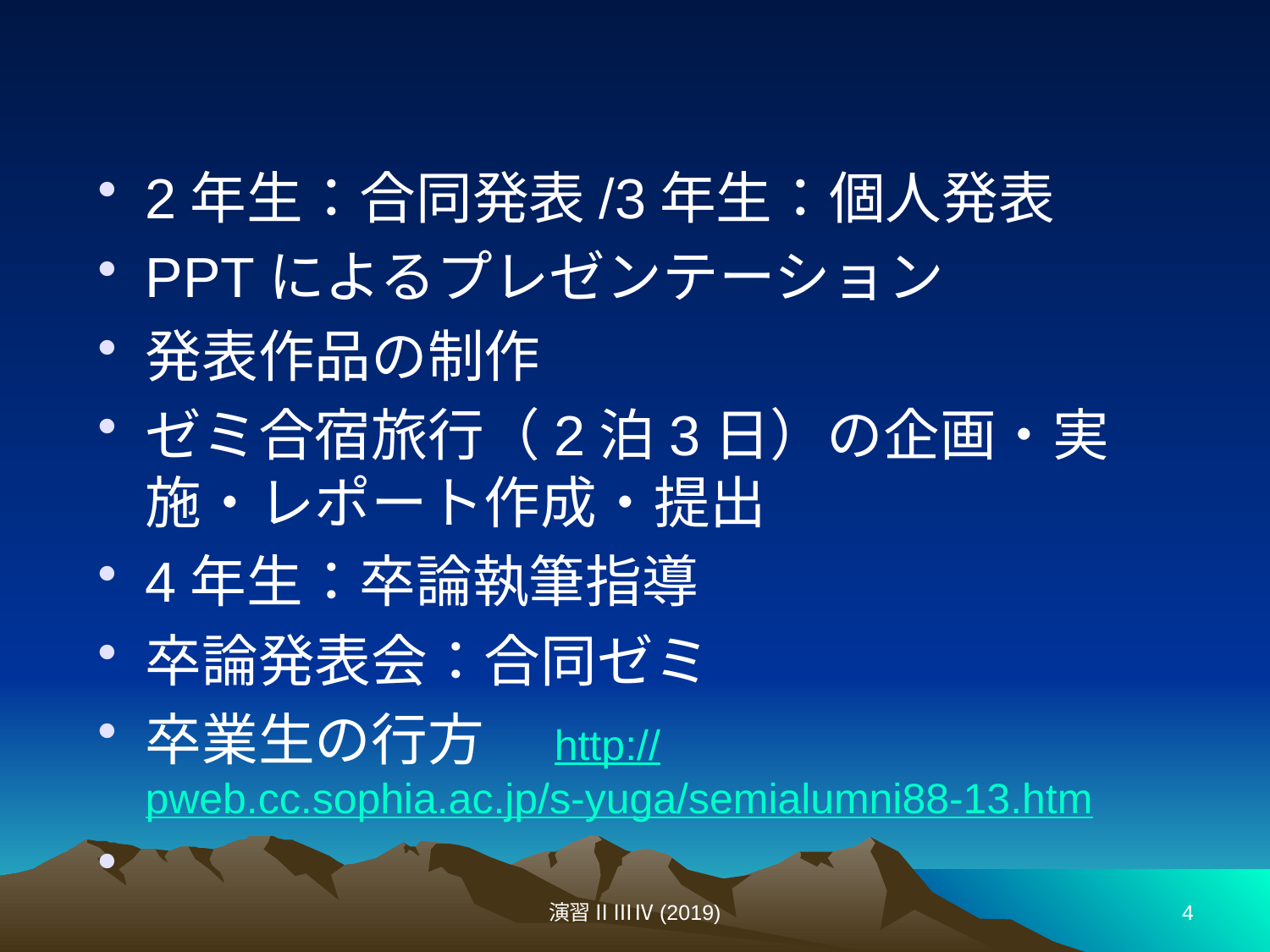

#
2年生：合同発表/3年生：個人発表
PPTによるプレゼンテーション
発表作品の制作
ゼミ合宿旅行（2泊3日）の企画・実施・レポート作成・提出
4年生：卒論執筆指導
卒論発表会：合同ゼミ
卒業生の行方　http://pweb.cc.sophia.ac.jp/s-yuga/semialumni88-13.htm

演習ⅡⅢⅣ(2019)
4